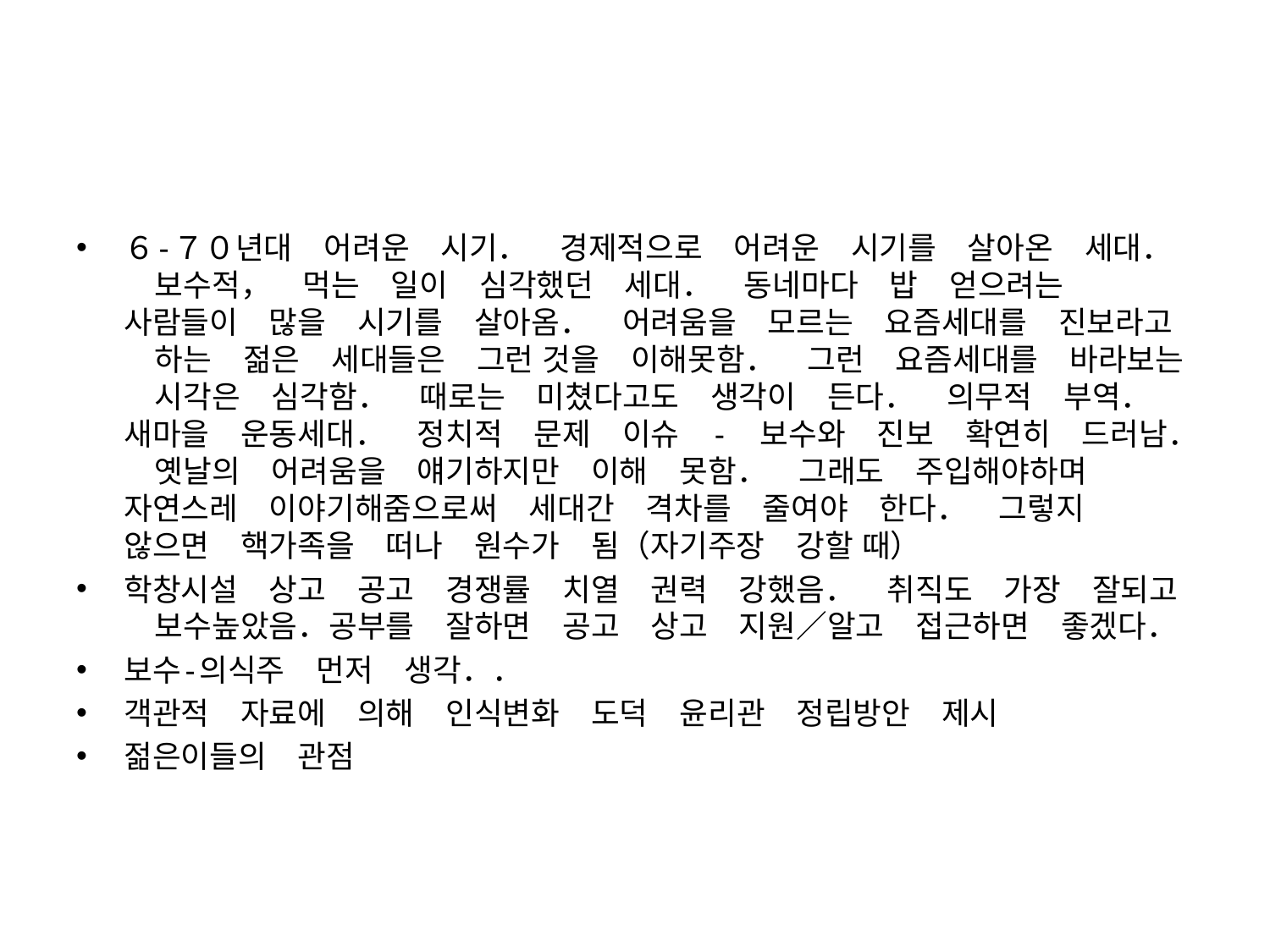

#
６-７０년대　어려운　시기．　경제적으로　어려운　시기를　살아온　세대．　보수적，　먹는　일이　심각했던　세대．　동네마다　밥　얻으려는　사람들이　많을　시기를　살아옴．　어려움을　모르는　요즘세대를　진보라고　하는　젊은　세대들은　그런 것을　이해못함．　그런　요즘세대를　바라보는　시각은　심각함．　때로는　미쳤다고도　생각이　든다．　의무적　부역．　새마을　운동세대．　정치적　문제　이슈　-　보수와　진보　확연히　드러남．　옛날의　어려움을　얘기하지만　이해　못함．　그래도　주입해야하며　자연스레　이야기해줌으로써　세대간　격차를　줄여야　한다．　그렇지　않으면　핵가족을　떠나　원수가　됨（자기주장　강할 때）
학창시설　상고　공고　경쟁률　치열　권력　강했음．　취직도　가장　잘되고　보수높았음．공부를　잘하면　공고　상고　지원／알고　접근하면　좋겠다．
보수-의식주　먼저　생각．．
객관적　자료에　의해　인식변화　도덕　윤리관　정립방안　제시
젊은이들의　관점